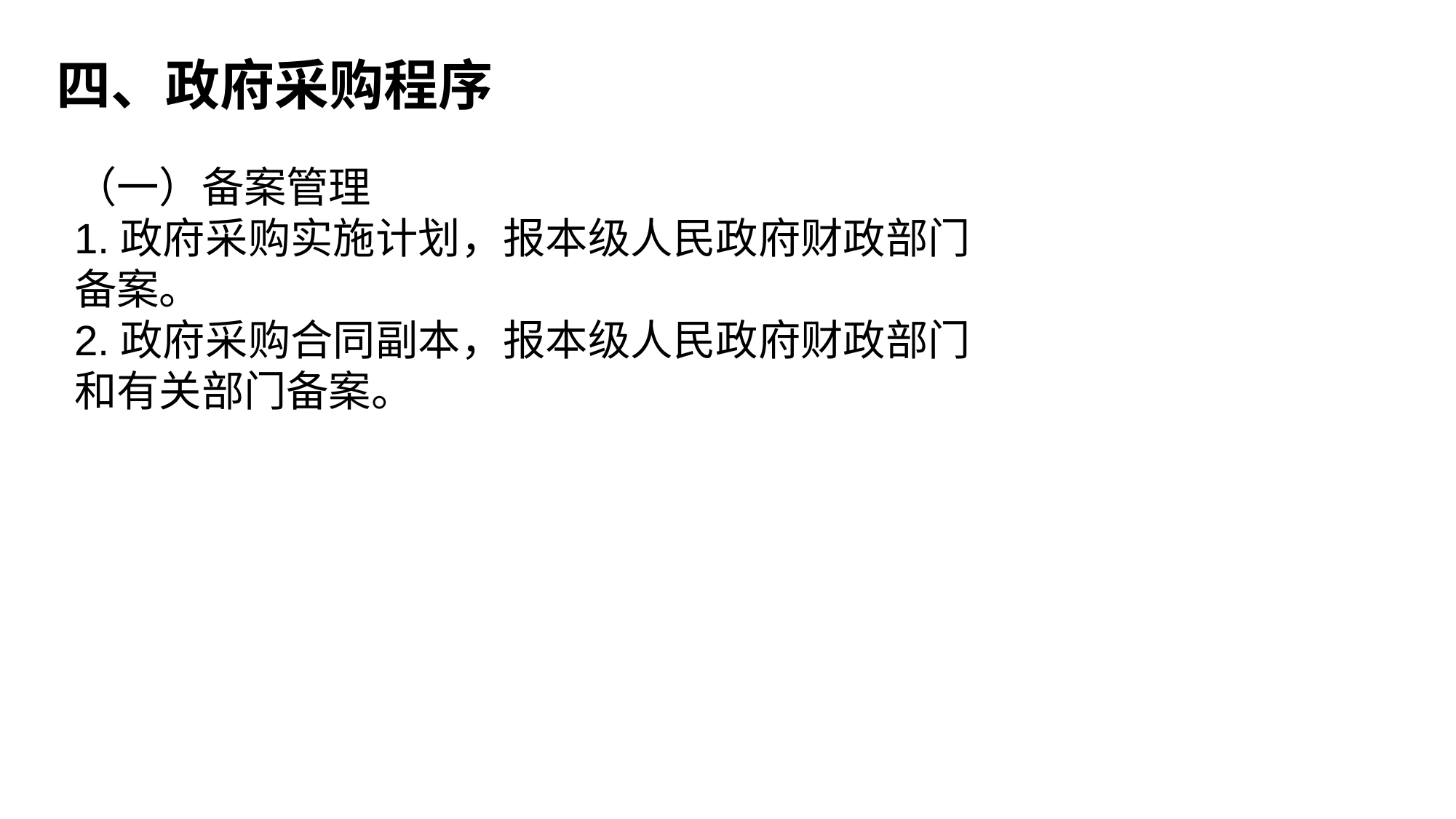

四、政府采购程序
（一）备案管理
1.政府采购实施计划，报本级人民政府财政部门备案。
2.政府采购合同副本，报本级人民政府财政部门和有关部门备案。